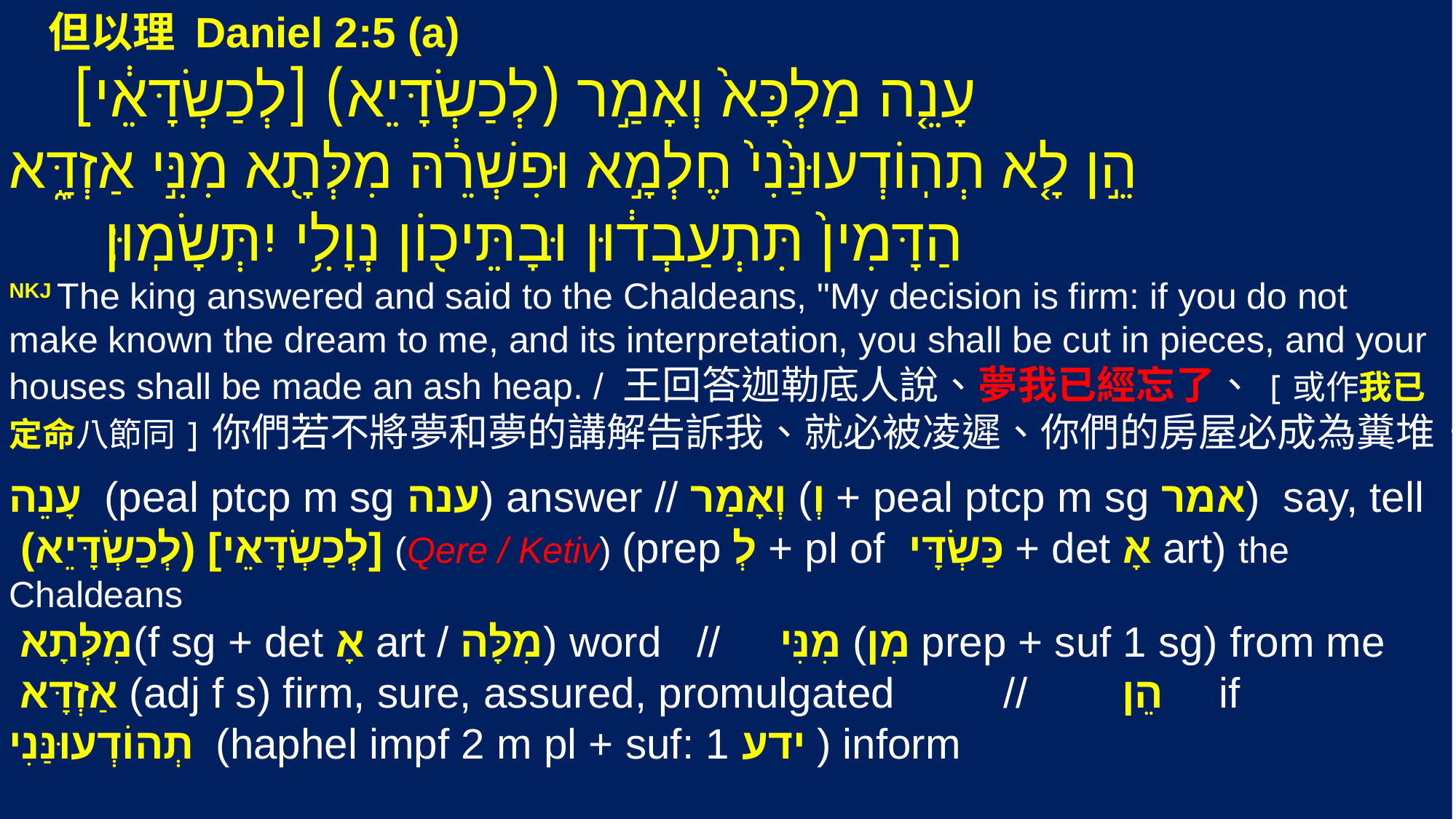

但以理 Daniel 2:5 (a)
    ‎‎עָנֵ֤ה מַלְכָּא֙ וְאָמַ֣ר (לְכַשְׂדָּיֵא) [לְכַשְׂדָּאֵ֔י]
הֵ֣ן לָ֤א תְהֽוֹדְעוּנַּ֙נִי֙ חֶלְמָ֣א וּפִשְׁרֵ֔הּ מִלְּתָ֖א מִנִּ֣י אַזְדָּ֑א
הַדָּמִין֙ תִּתְעַבְד֔וּן וּבָתֵּיכ֖וֹן נְוָלִ֥י יִתְּשָׂמֽוּן׃
NKJ The king answered and said to the Chaldeans, "My decision is firm: if you do not make known the dream to me, and its interpretation, you shall be cut in pieces, and your houses shall be made an ash heap. / 王回答迦勒底人說、夢我已經忘了、[或作我已定命八節同]你們若不將夢和夢的講解告訴我、就必被凌遲、你們的房屋必成為糞堆．

עָנֵה  (peal ptcp m sg ענה) answer // וְאָמַר (וְ + peal ptcp m sg אמר)  say, tell
 (לְכַשְׂדָּיֵא) [לְכַשְׂדָּאֵי] (Qere / Ketiv) (prep לְ + pl of  כַּשְׂדָּי + det אָ art) the Chaldeans
 מִלְּתָא(f sg + det אָ art / מִלָּה) word   //     מִנִּי (מִן prep + suf 1 sg) from me
 אַזְדָּא (adj f s) firm, sure, assured, promulgated	 //        הֵן     if
תְהוֹדְעוּנַּנִי  (haphel impf 2 m pl + suf: 1 ידע ) inform